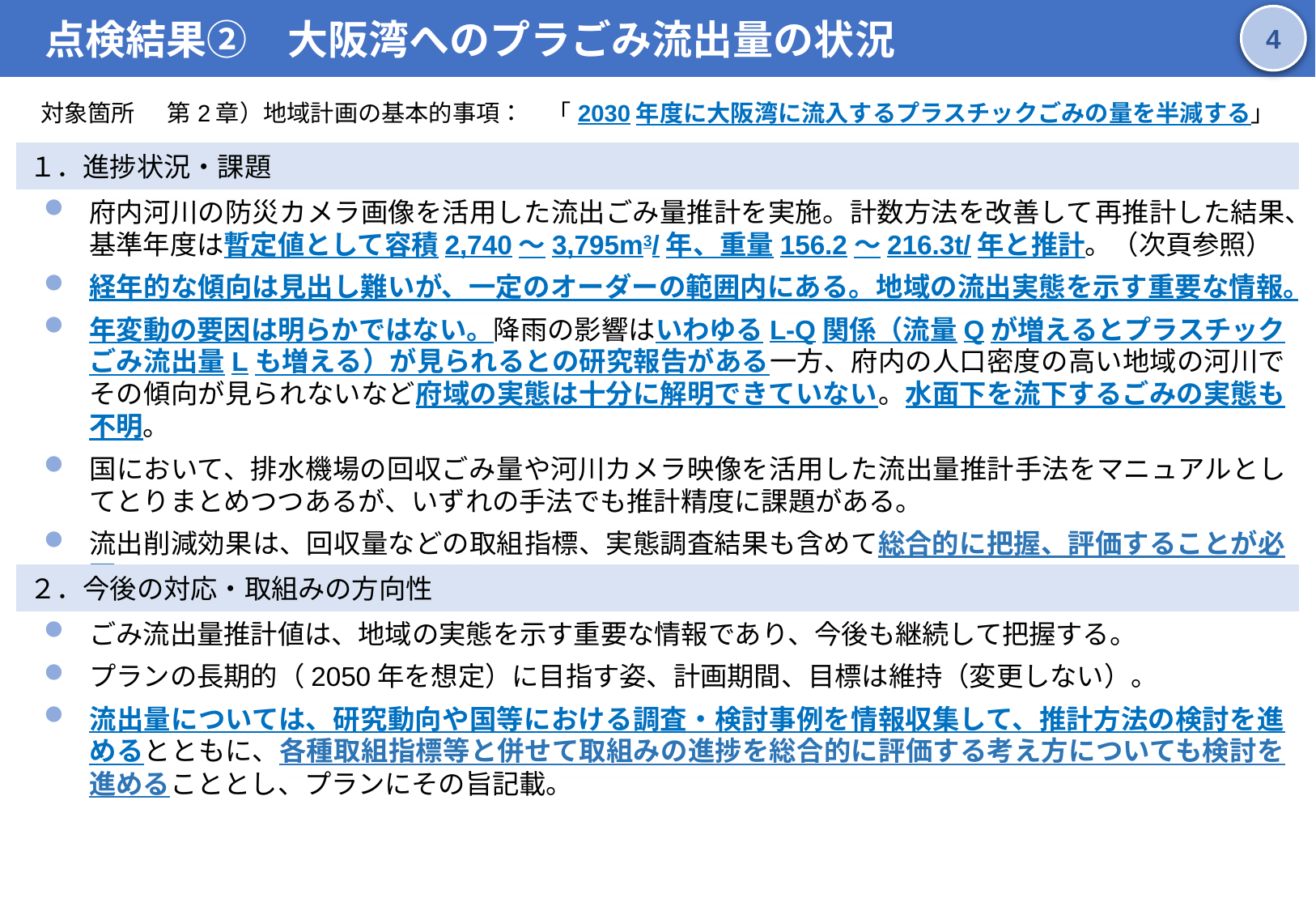

点検結果②　大阪湾へのプラごみ流出量の状況
4
| 対象箇所 | 第2章）地域計画の基本的事項：　「2030年度に大阪湾に流入するプラスチックごみの量を半減する」 |
| --- | --- |
１．進捗状況・課題
府内河川の防災カメラ画像を活用した流出ごみ量推計を実施。計数方法を改善して再推計した結果、基準年度は暫定値として容積2,740～3,795m3/年、重量156.2～216.3t/年と推計。（次頁参照）
経年的な傾向は見出し難いが、一定のオーダーの範囲内にある。地域の流出実態を示す重要な情報。
年変動の要因は明らかではない。降雨の影響はいわゆるL-Q関係（流量Qが増えるとプラスチックごみ流出量Lも増える）が見られるとの研究報告がある一方、府内の人口密度の高い地域の河川でその傾向が見られないなど府域の実態は十分に解明できていない。水面下を流下するごみの実態も不明。
国において、排水機場の回収ごみ量や河川カメラ映像を活用した流出量推計手法をマニュアルとしてとりまとめつつあるが、いずれの手法でも推計精度に課題がある。
流出削減効果は、回収量などの取組指標、実態調査結果も含めて総合的に把握、評価することが必要。
２．今後の対応・取組みの方向性
ごみ流出量推計値は、地域の実態を示す重要な情報であり、今後も継続して把握する。
プランの長期的（2050年を想定）に目指す姿、計画期間、目標は維持（変更しない）。
流出量については、研究動向や国等における調査・検討事例を情報収集して、推計方法の検討を進めるとともに、各種取組指標等と併せて取組みの進捗を総合的に評価する考え方についても検討を進めることとし、プランにその旨記載。